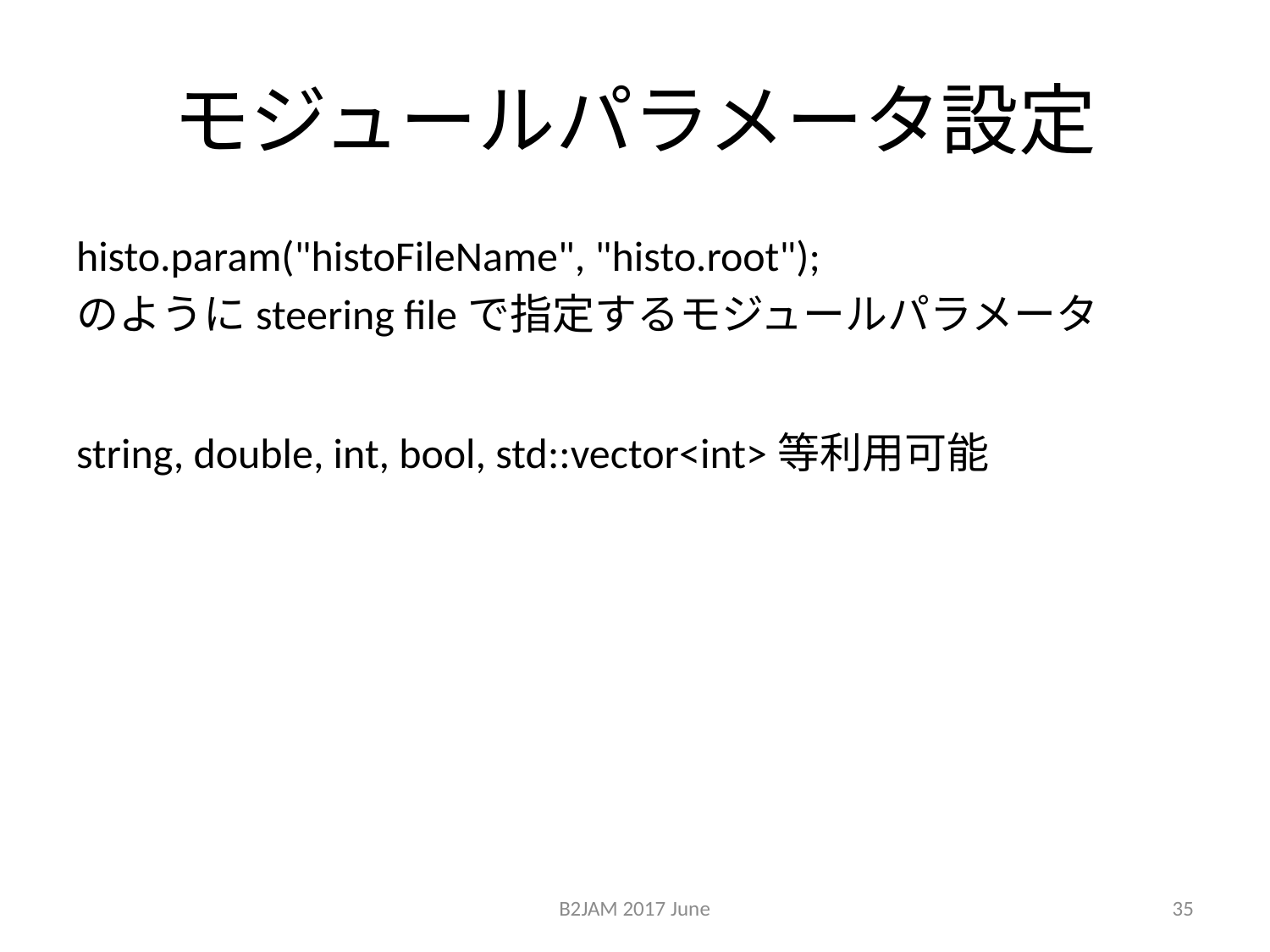

# モジュールパラメータ設定
histo.param("histoFileName", "histo.root");
のようにsteering fileで指定するモジュールパラメータ

string, double, int, bool, std::vector<int>等利用可能

B2JAM 2017 June
35